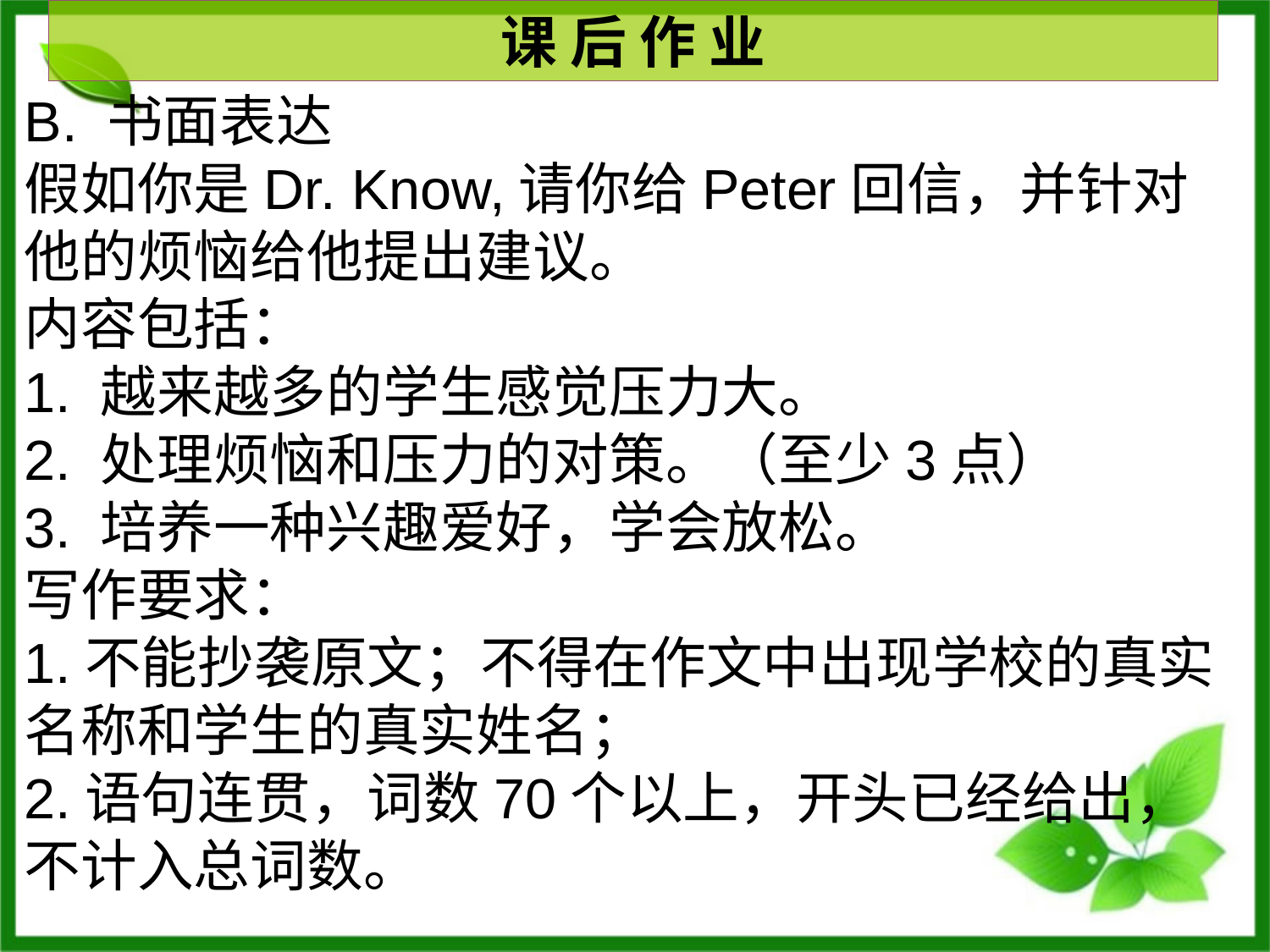

课 后 作 业
B. 书面表达
假如你是Dr. Know,请你给Peter回信，并针对他的烦恼给他提出建议。
内容包括：
1. 越来越多的学生感觉压力大。
2. 处理烦恼和压力的对策。（至少3点）
3. 培养一种兴趣爱好，学会放松。
写作要求：
1.不能抄袭原文；不得在作文中出现学校的真实名称和学生的真实姓名；
2.语句连贯，词数70个以上，开头已经给出，不计入总词数。